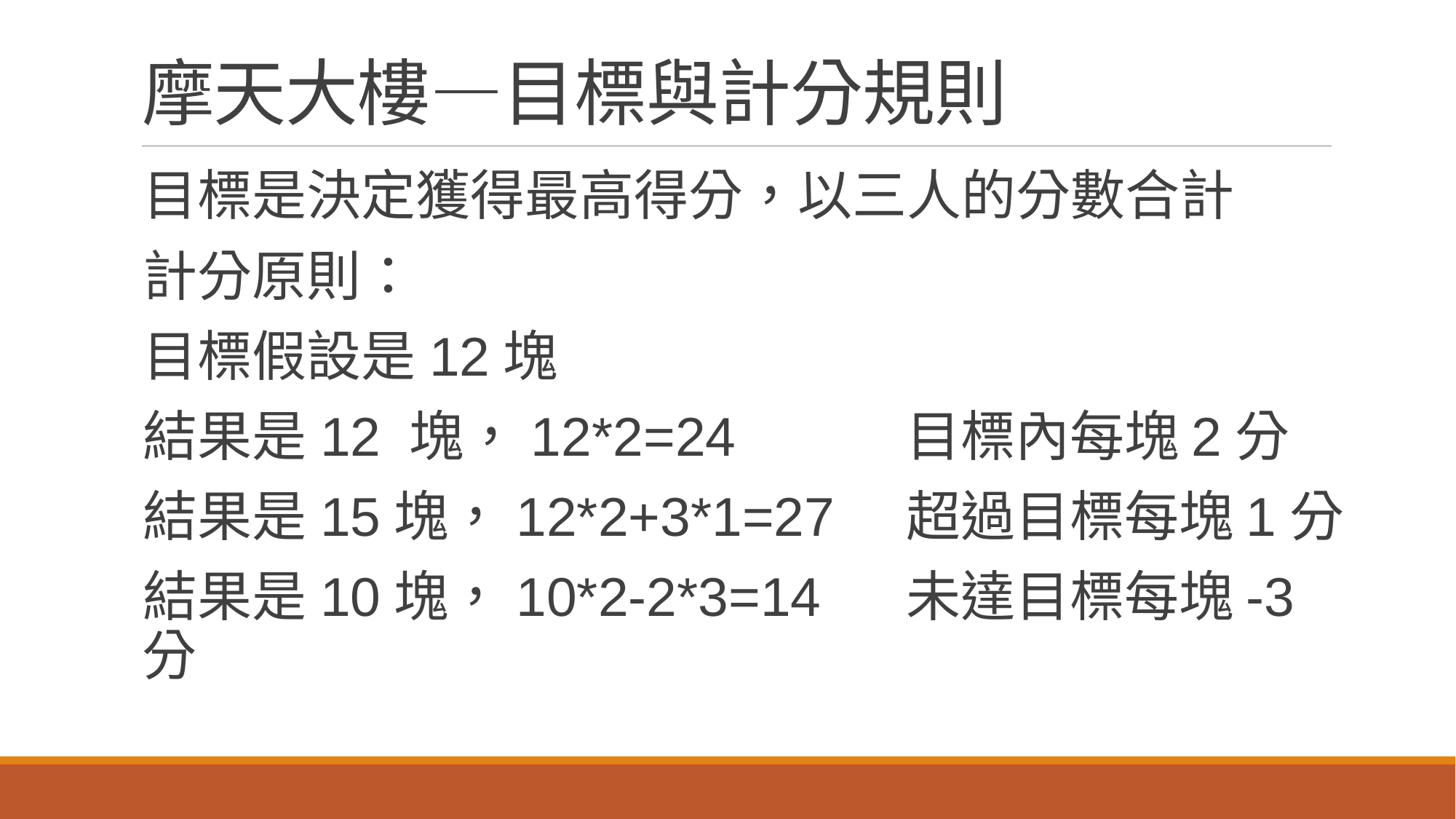

# 摩天大樓—目標與計分規則
目標是決定獲得最高得分，以三人的分數合計
計分原則：
目標假設是12塊
結果是12 塊，12*2=24		目標內每塊2分
結果是15塊，12*2+3*1=27	超過目標每塊1分
結果是10塊，10*2-2*3=14	未達目標每塊-3分